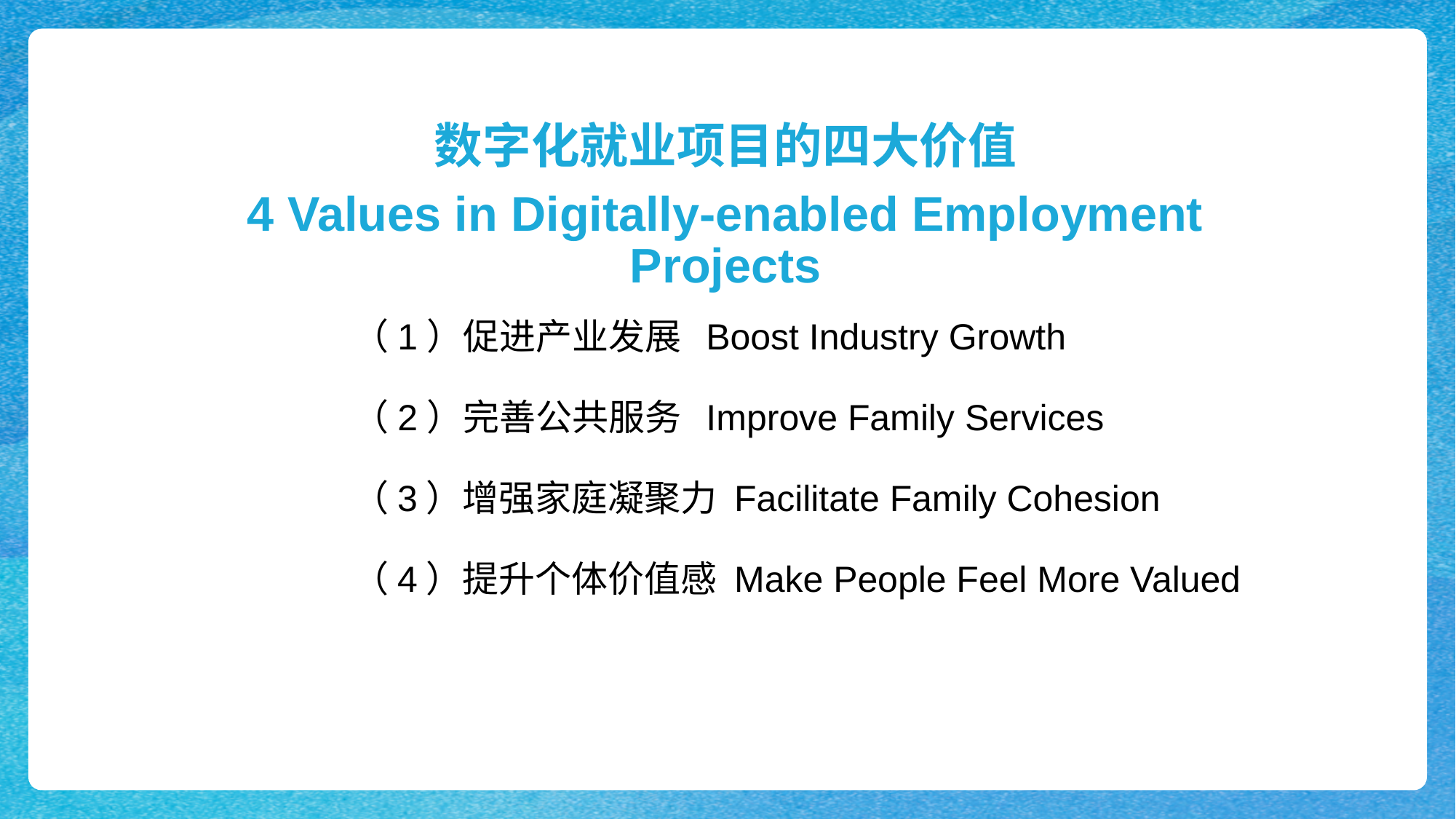

数字化就业项目的四大价值
4 Values in Digitally-enabled Employment Projects
（1）促进产业发展  Boost Industry Growth
（2）完善公共服务  Improve Family Services
（3）增强家庭凝聚力 Facilitate Family Cohesion
（4）提升个体价值感 Make People Feel More Valued